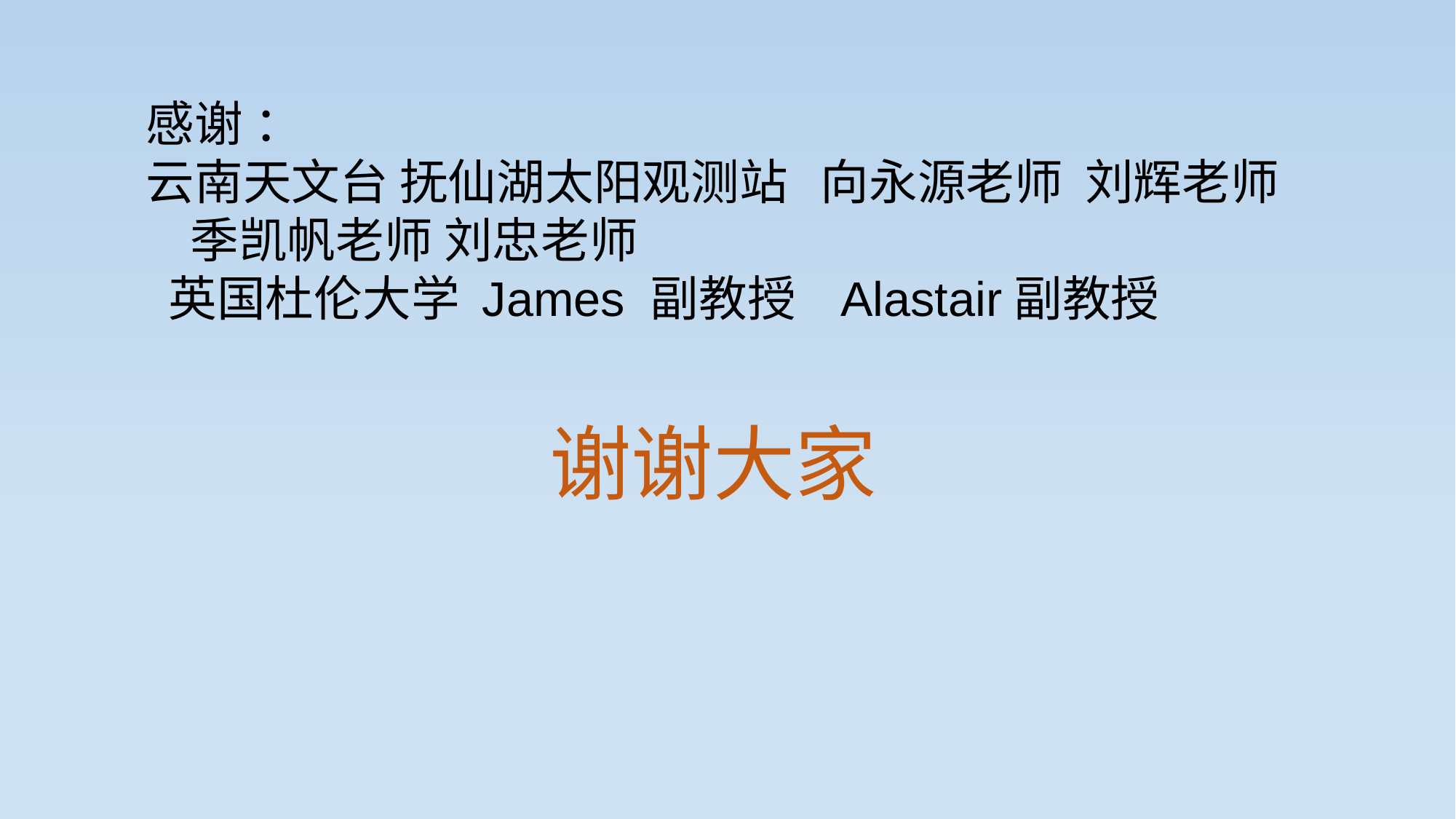

感谢 ：
云南天文台 抚仙湖太阳观测站   向永源老师  刘辉老师
   季凯帆老师 刘忠老师
 英国杜伦大学 James 副教授   Alastair副教授

# 谢谢大家